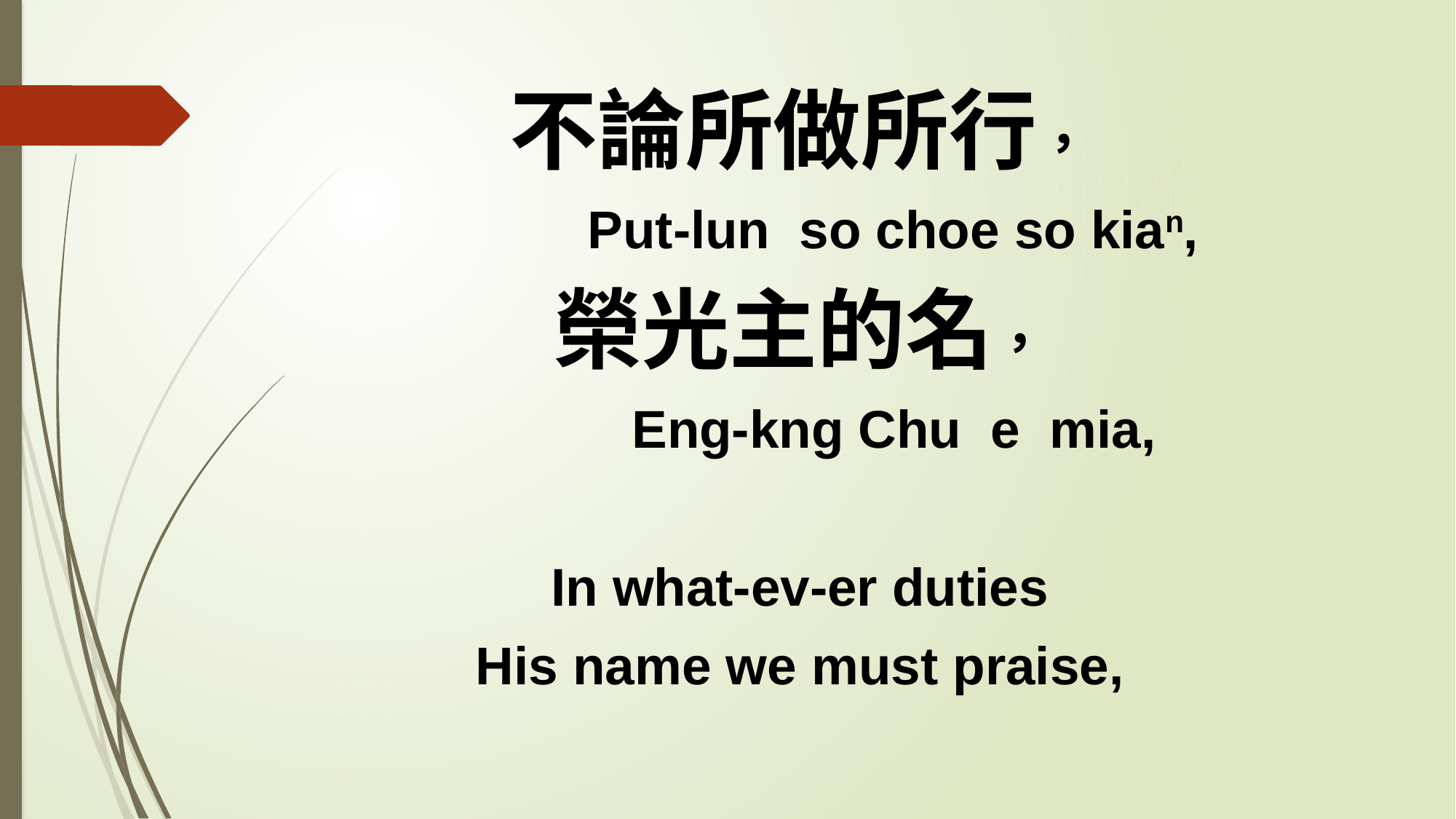

不論所做所行，
                       Put-lun  so choe so kian,
榮光主的名，
                          Eng-kng Chu  e  mia,

In what-ev-er duties
His name we must praise,